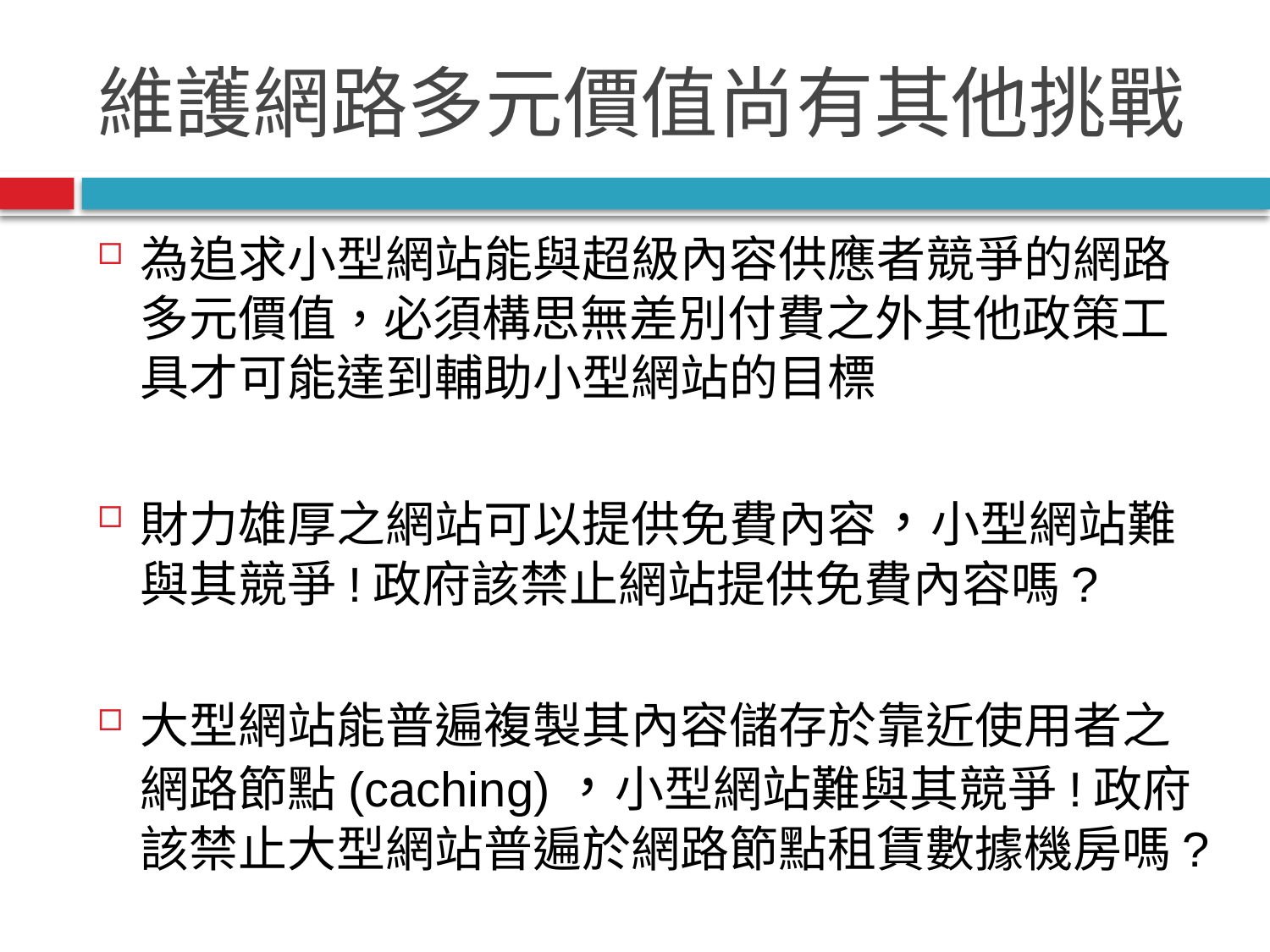

# 維護網路多元價值尚有其他挑戰
為追求小型網站能與超級內容供應者競爭的網路多元價值，必須構思無差別付費之外其他政策工具才可能達到輔助小型網站的目標

財力雄厚之網站可以提供免費內容，小型網站難與其競爭!政府該禁止網站提供免費內容嗎?

大型網站能普遍複製其內容儲存於靠近使用者之網路節點(caching)，小型網站難與其競爭!政府該禁止大型網站普遍於網路節點租賃數據機房嗎?